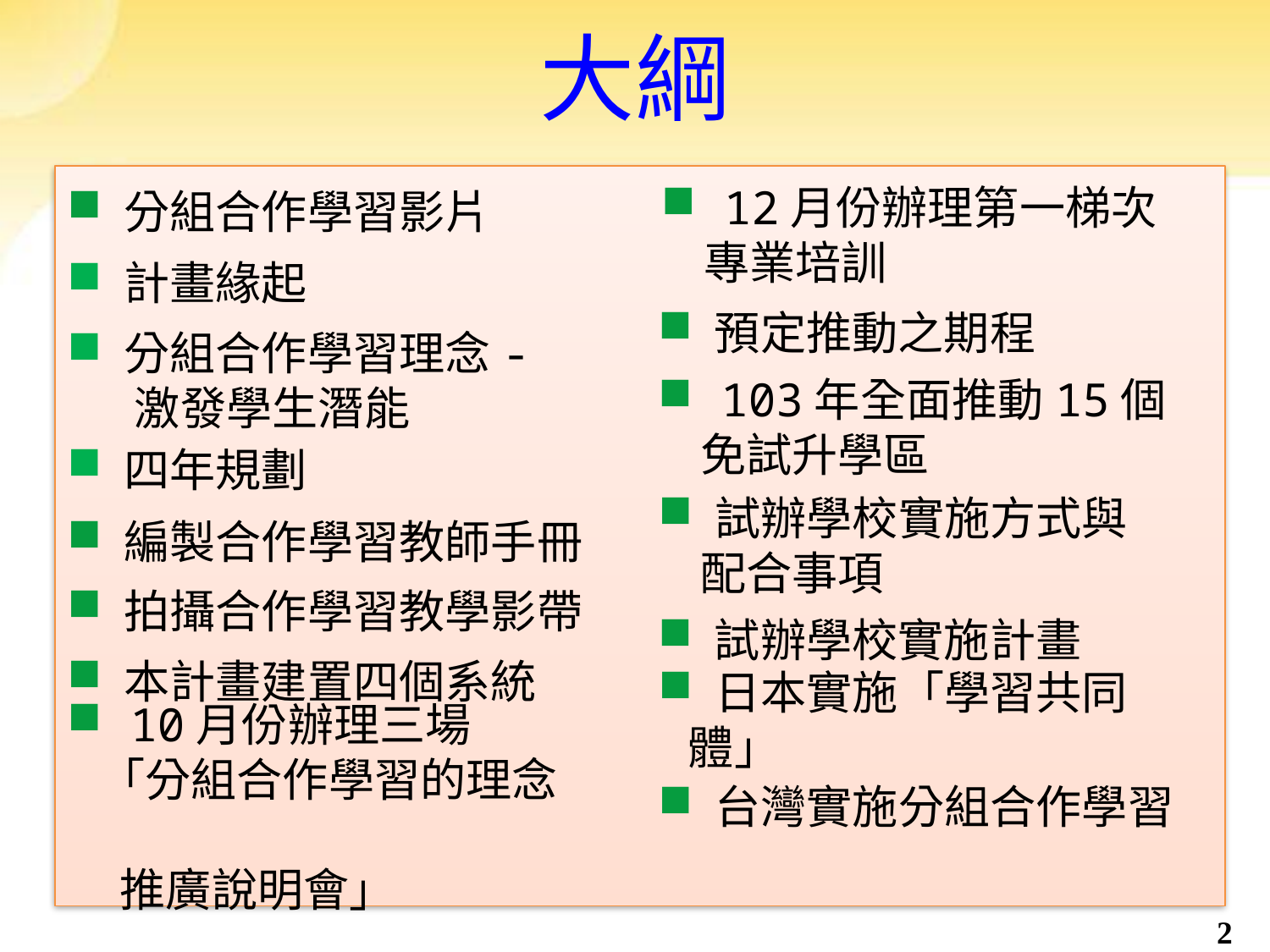

# 大綱

 12月份辦理第一梯次
   專業培訓

 分組合作學習影片

 計畫緣起

 預定推動之期程

 分組合作學習理念-
 　激發學生潛能
 103年全面推動15個
   免試升學區

 四年規劃
 試辦學校實施方式與
   配合事項

 編製合作學習教師手冊

 拍攝合作學習教學影帶

 試辦學校實施計畫

 本計畫建置四個系統

 日本實施「學習共同體」

 10月份辦理三場
  「分組合作學習的理念
    推廣說明會」

 台灣實施分組合作學習

2